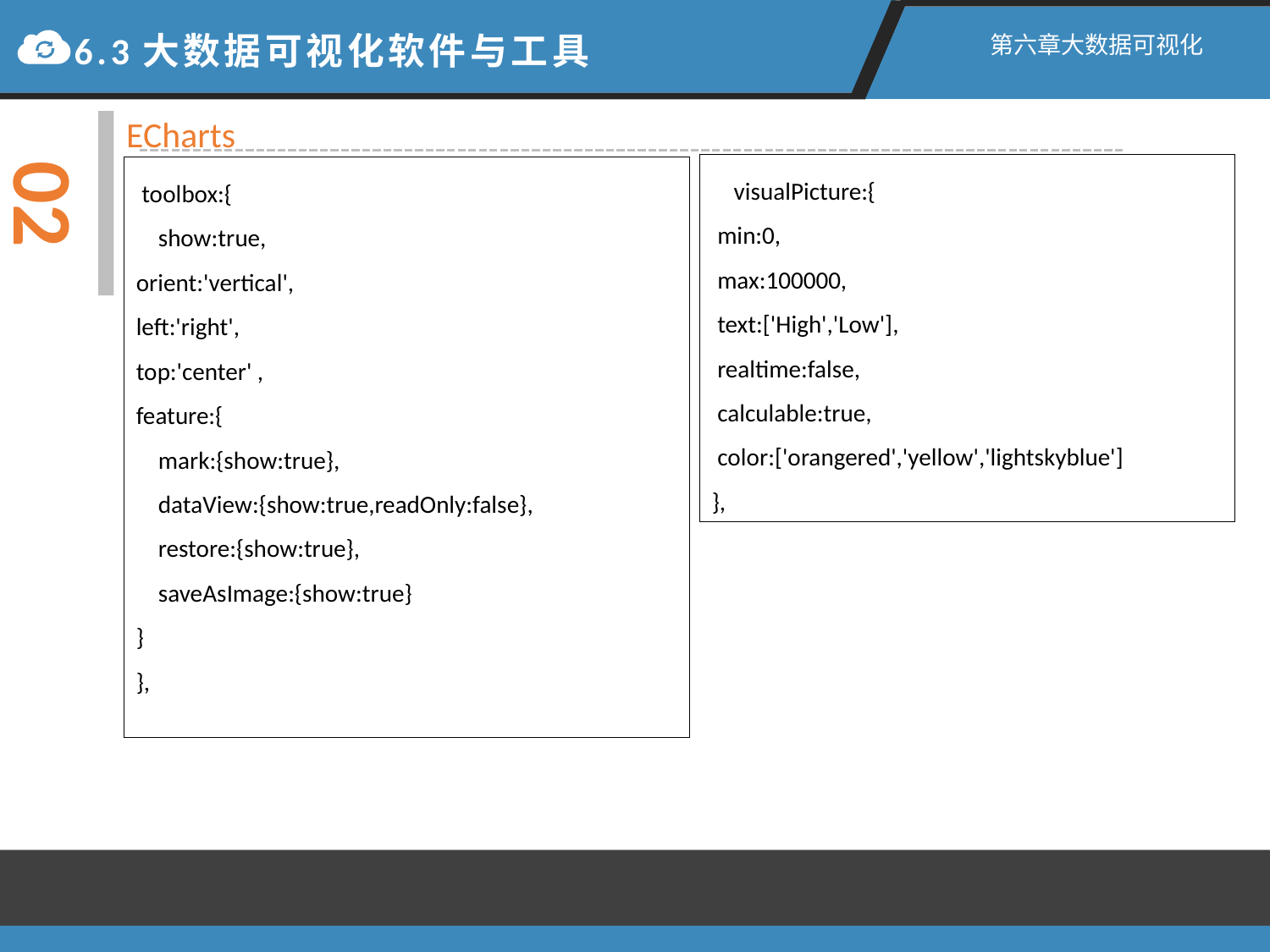

6.3大数据可视化软件与工具
第六章大数据可视化

ECharts

02
 toolbox:{
    show:true,
orient:'vertical',
left:'right',
top:'center' ,
feature:{
    mark:{show:true},
    dataView:{show:true,readOnly:false},
    restore:{show:true},
    saveAsImage:{show:true}
}
},

    visualPicture:{
 min:0,
 max:100000,
 text:['High','Low'],
 realtime:false,
 calculable:true,
 color:['orangered','yellow','lightskyblue']
},